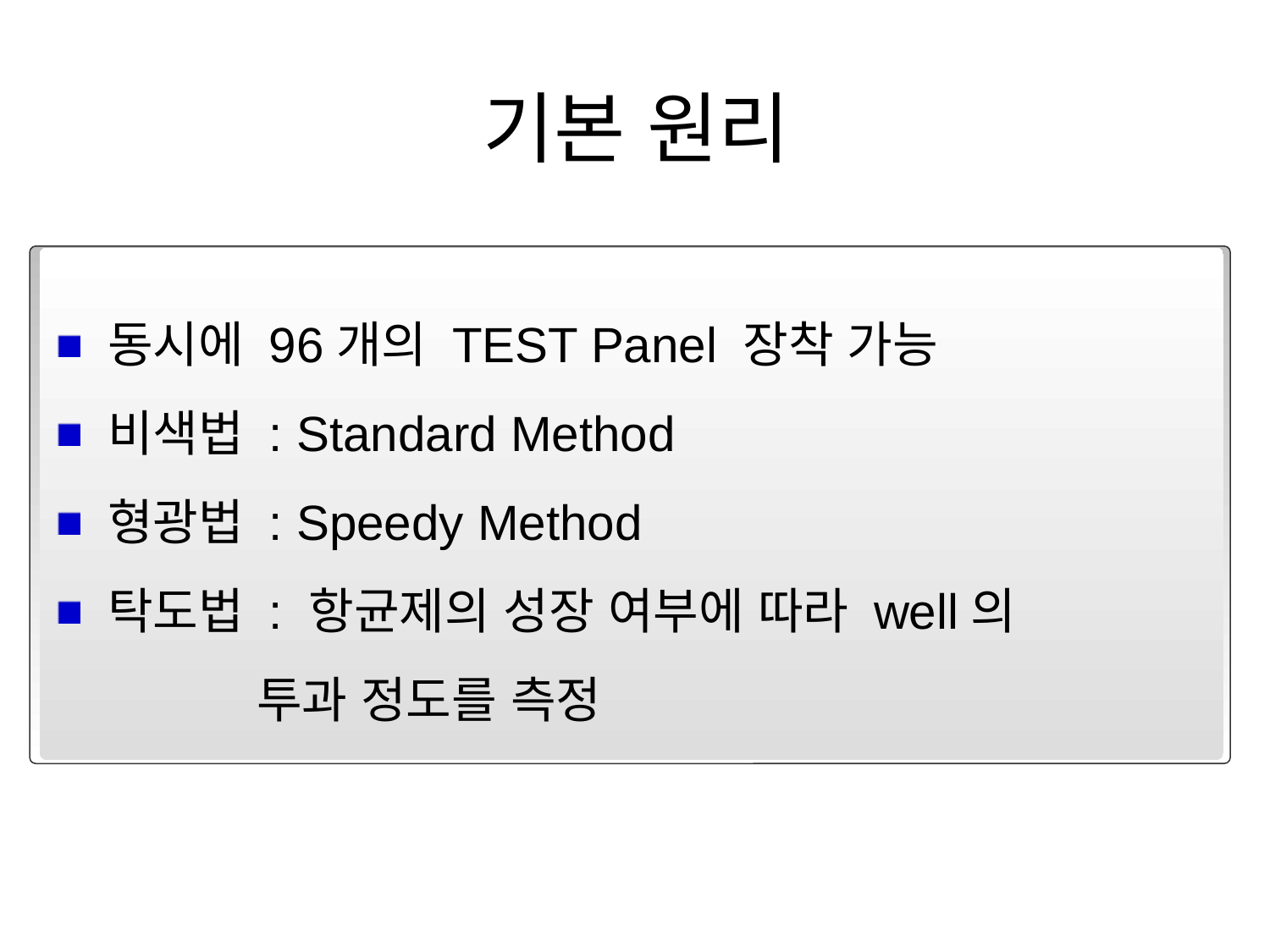

# 기본 원리

 동시에 96개의 TEST Panel 장착 가능
 비색법 : Standard Method
 형광법 : Speedy Method
 탁도법 : 항균제의 성장 여부에 따라 well의
              투과 정도를 측정